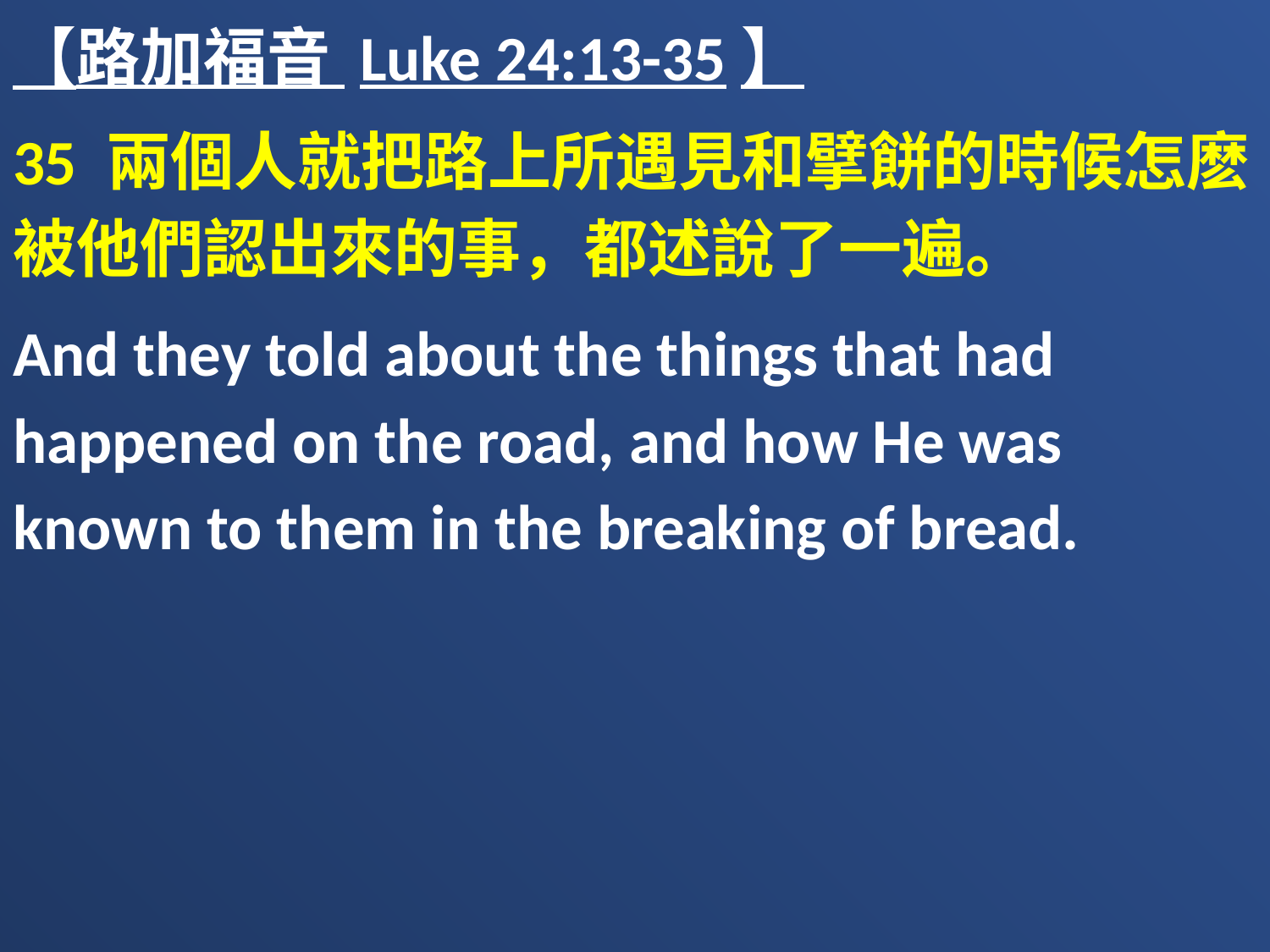

【路加福音 Luke 24:13-35】
35 兩個人就把路上所遇見和擘餅的時候怎麽被他們認出來的事，都述說了一遍。
And they told about the things that had happened on the road, and how He was known to them in the breaking of bread.